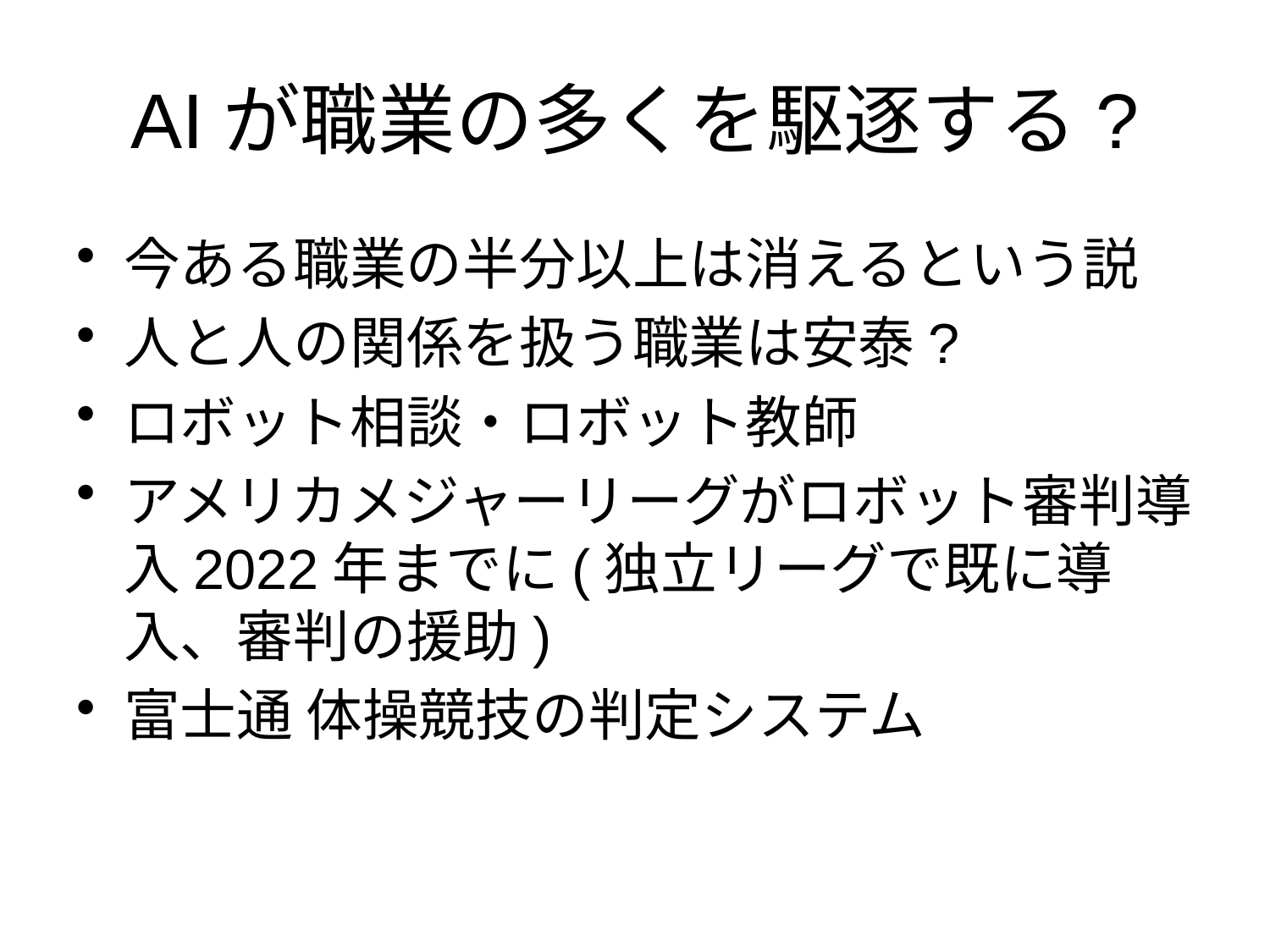

# AIが職業の多くを駆逐する?
今ある職業の半分以上は消えるという説
人と人の関係を扱う職業は安泰?
ロボット相談・ロボット教師
アメリカメジャーリーグがロボット審判導入2022年までに(独立リーグで既に導入、審判の援助)
富士通 体操競技の判定システム